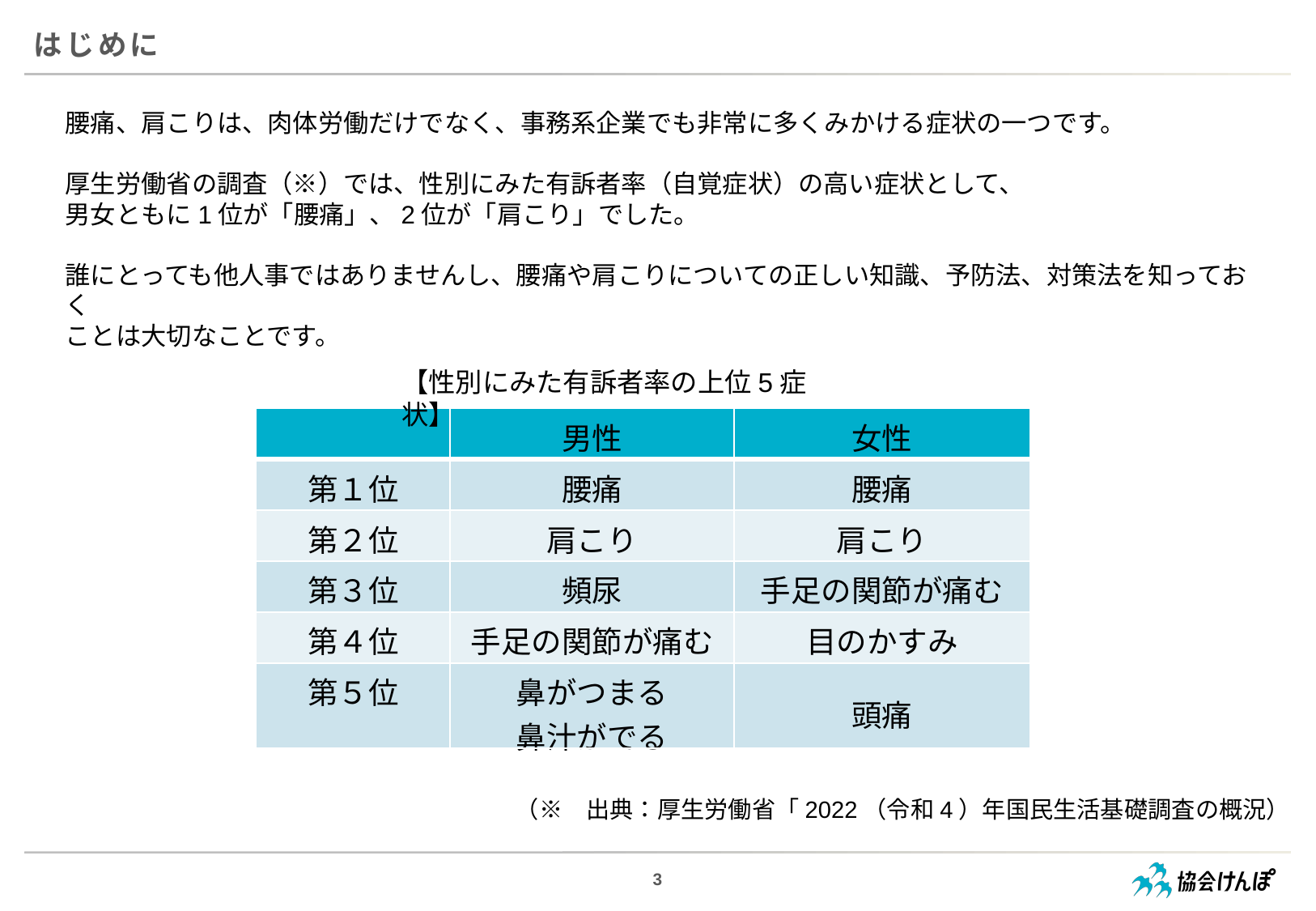

はじめに
腰痛、肩こりは、肉体労働だけでなく、事務系企業でも非常に多くみかける症状の一つです。

厚生労働省の調査（※）では、性別にみた有訴者率（自覚症状）の高い症状として、
男女ともに1位が「腰痛」、2位が「肩こり」でした。

誰にとっても他人事ではありませんし、腰痛や肩こりについての正しい知識、予防法、対策法を知っておく
ことは大切なことです。
【性別にみた有訴者率の上位5症状】
|  | 男性 | 女性 |
| --- | --- | --- |
| 第１位 | 腰痛 | 腰痛 |
| 第２位 | 肩こり | 肩こり |
| 第３位 | 頻尿 | 手足の関節が痛む |
| 第４位 | 手足の関節が痛む | 目のかすみ |
| 第５位 | 鼻がつまる 鼻汁がでる | 頭痛 |
（※　出典：厚生労働省「2022（令和4）年国民生活基礎調査の概況）